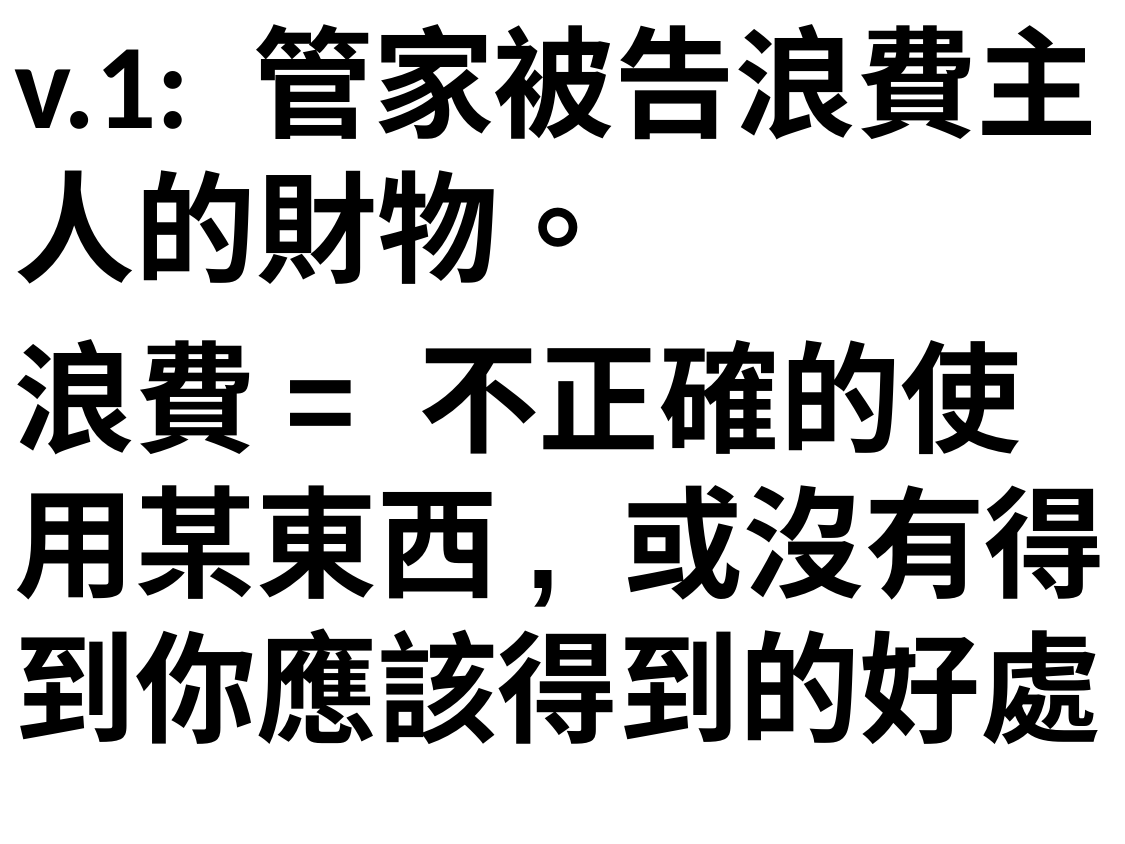

v.1: 管家被告浪費主人的財物。

浪費= 不正確的使用某東西, 或沒有得到你應該得到的好處。